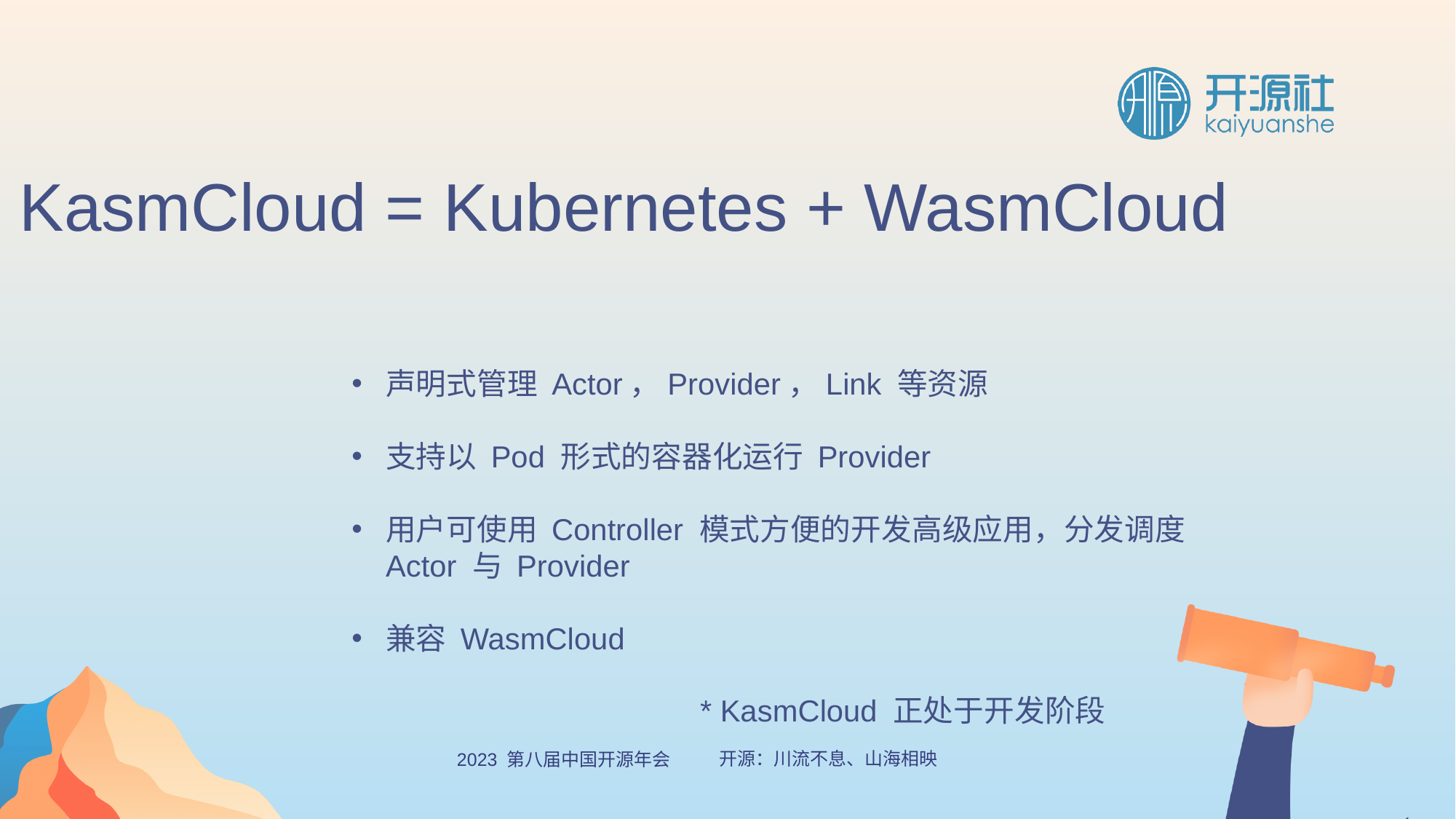

# KasmCloud = Kubernetes + WasmCloud
声明式管理 Actor，Provider，Link 等资源

支持以 Pod 形式的容器化运行 Provider

用户可使用 Controller 模式方便的开发高级应用，分发调度 Actor 与 Provider

兼容 WasmCloud
* KasmCloud 正处于开发阶段